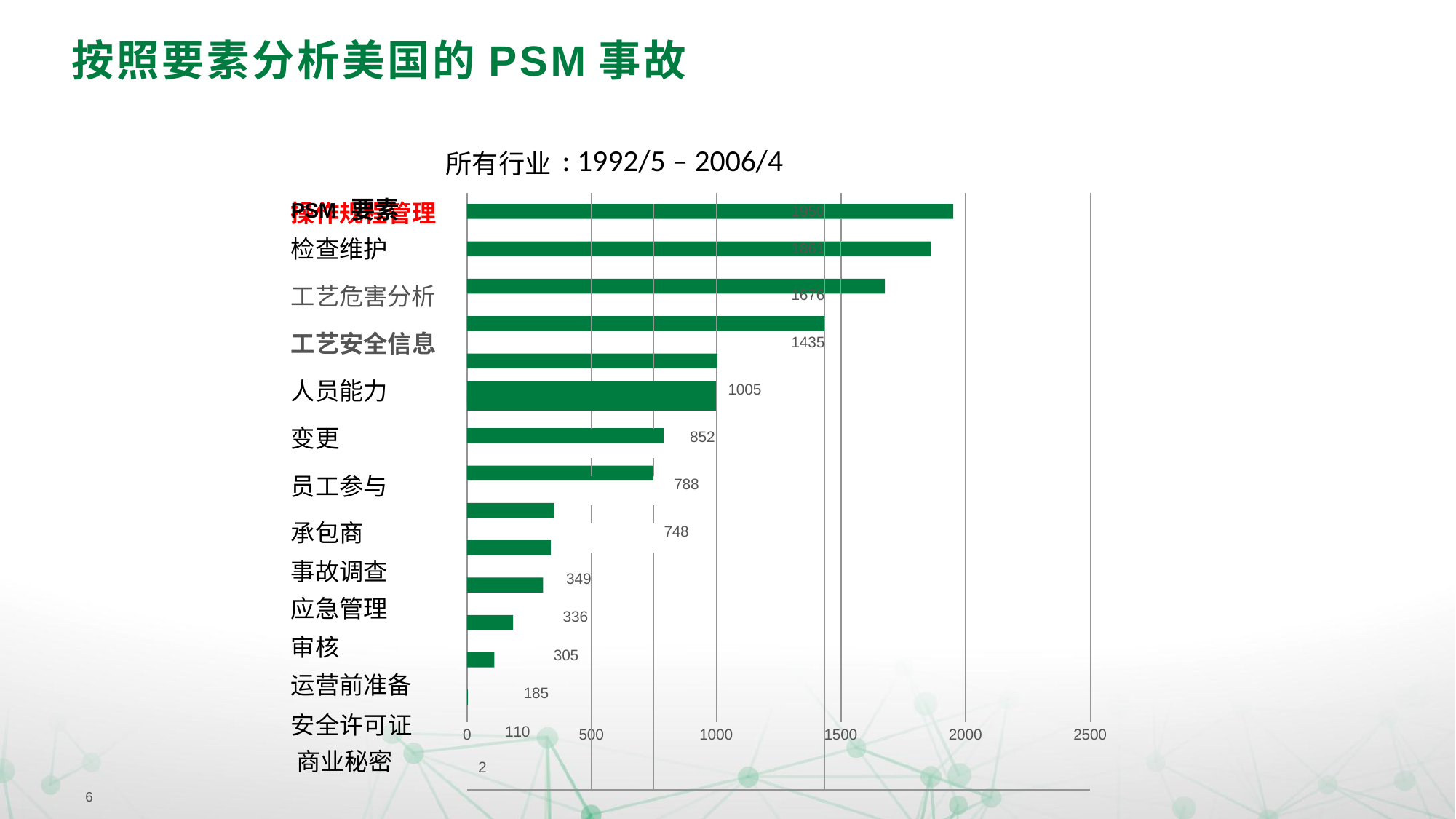

# 按照要素分析美国的PSM事故
所有行业: 1992/5 – 2006/4
PSM 要素

| 操作规程管理 |  |  |  |  |  |  |  | 1950 |  |  |  |  |  |  |
| --- | --- | --- | --- | --- | --- | --- | --- | --- | --- | --- | --- | --- | --- | --- |
| 检查维护 |  |  |  |  |  |  |  | 1861 |  |  |  |  |  |  |
|  |  |  |  |  |  |  |  |  |  |  |  |  |  |  |
| 工艺危害分析 |  |  |  |  |  |  |  | 1676 |  |  |  |  |  |  |
|  |  |  |  |  |  |  |  |  |  |  |  |  |  |  |
| 工艺安全信息 |  |  |  |  |  |  |  | 1435 |  |  |  |  |  |  |
|  |  |  |  |  |  |  |  |  |  |  |  |  |  |  |
| 人员能力 |  |  |  |  |  |  |  | 1005 |  |  |  |  |  |  |
|  |  |  |  |  |  |  |  |  |  |  |  |  |  |  |
| 变更 |  |  |  |  |  |  | 852 |  |  |  |  |  |  |  |
|  |  |  |  |  |  |  |  |  |  |  |  |  |  |  |
| 员工参与 |  |  |  |  |  |  | 788 |  |  |  |  |  |  |  |
|  |  |  |  |  |  |  |  |  |  |  |  |  |  |  |
| 承包商 |  |  |  |  |  |  | 748 |  |  |  |  |  |  |  |
| 事故调查 |  |  |  | 349 |  |  |  |  |  |  |  |  |  |  |
| 应急管理 |  |  |  | 336 |  |  |  |  |  |  |  |  |  |  |
| 审核 |  |  |  | 305 |  |  |  |  |  |  |  |  |  |  |
| 运营前准备 |  |  | 185 |  |  |  |  |  |  |  |  |  |  |  |
| 安全许可证 商业秘密 | 2 | 1 | 10 |  |  |  |  |  |  |  |  |  |  |  |

0
500
1000
1500
2000
2500
6